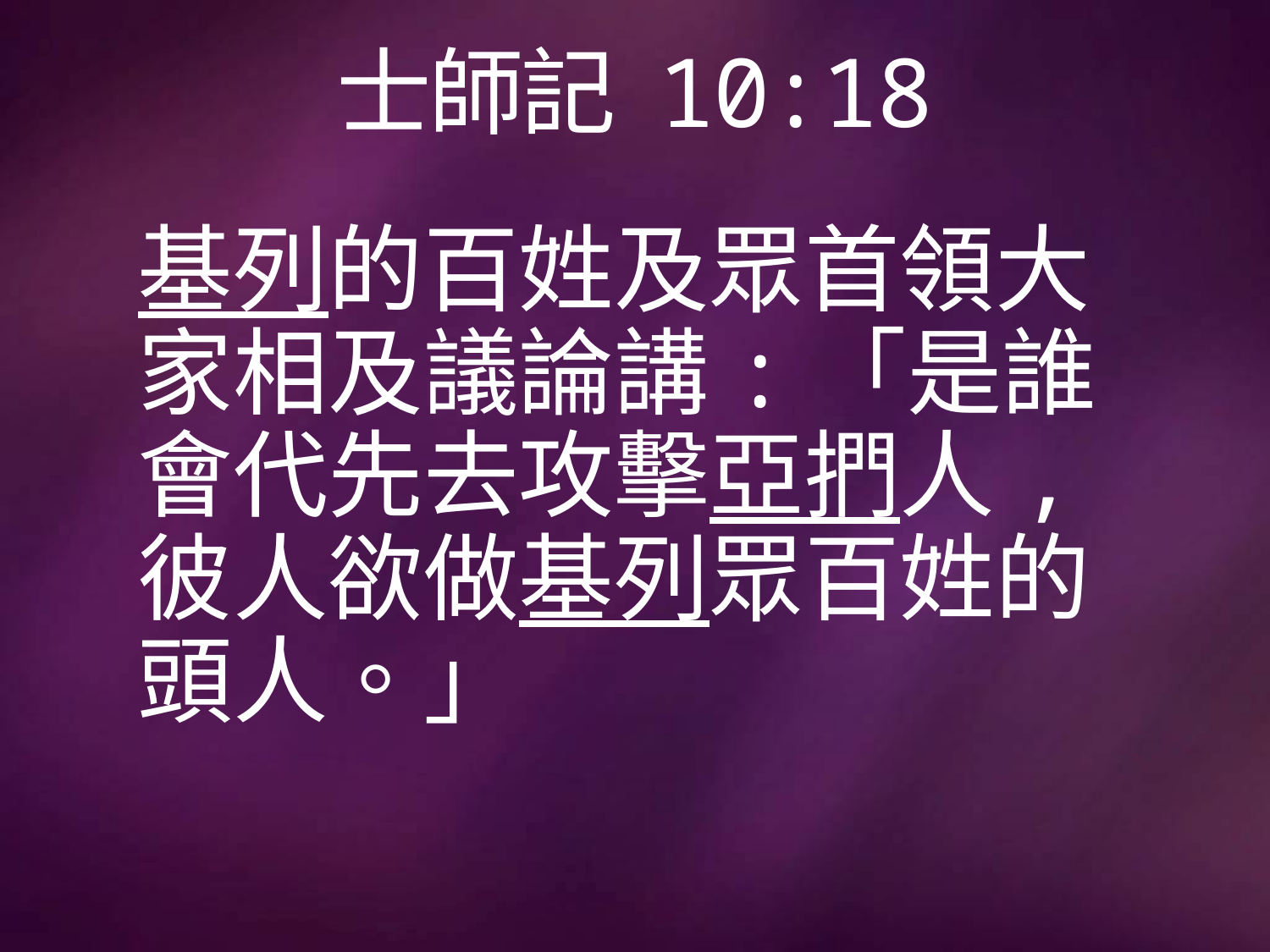

# 士師記 10:18
基列的百姓及眾首領大家相及議論講:「是誰會代先去攻擊亞捫人,彼人欲做基列眾百姓的頭人。」